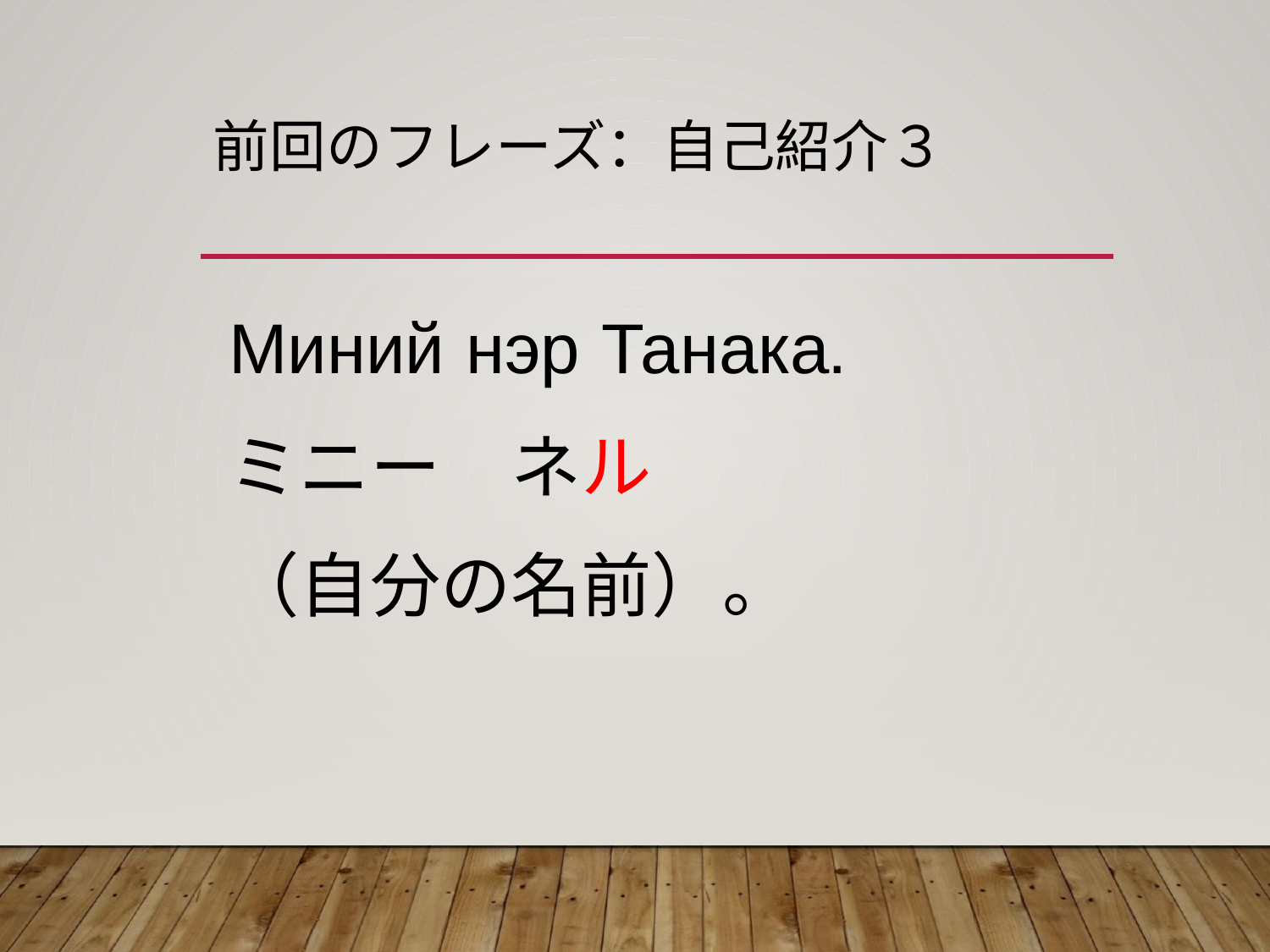

# 前回のフレーズ：自己紹介３
Миний нэр Танака.
ミニー　ネル
（自分の名前）。